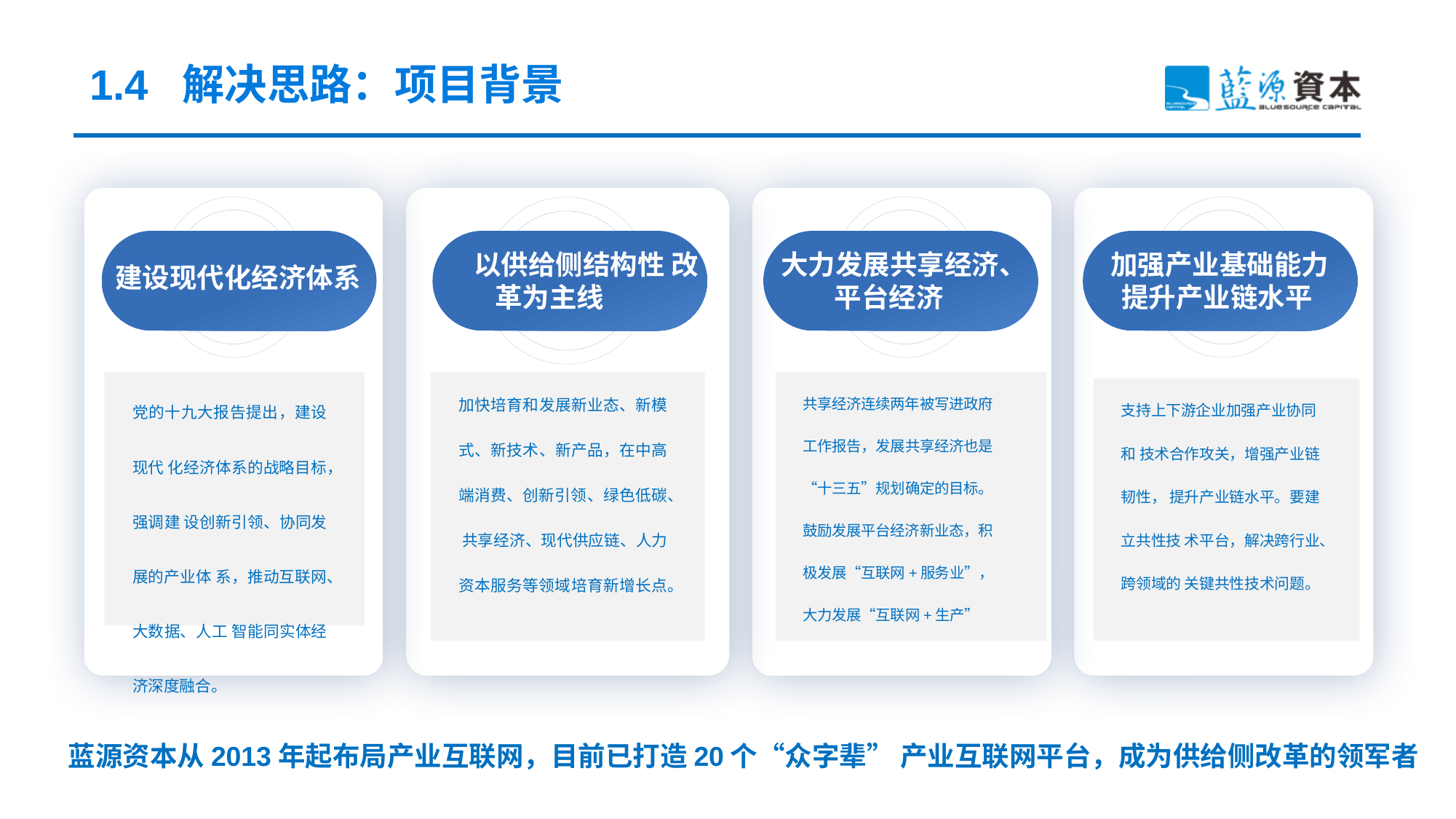

1.4  解决思路：项目背景

党的十九大报告提出，建设现代 化经济体系的战略目标，强调建 设创新引领、协同发展的产业体 系，推动互联网、大数据、人工 智能同实体经济深度融合。

共享经济连续两年被写进政府 工作报告，发展共享经济也是  “十三五”规划确定的目标。 鼓励发展平台经济新业态，积 极发展“互联网+服务业”，  大力发展“互联网+生产”

支持上下游企业加强产业协同和 技术合作攻关，增强产业链韧性， 提升产业链水平。要建立共性技 术平台，解决跨行业、跨领域的 关键共性技术问题。

加快培育和发展新业态、新模 式、新技术、新产品，在中高 端消费、创新引领、绿色低碳、 共享经济、现代供应链、人力 资本服务等领域培育新增长点。
计划与总结
加强产业基础能力 提升产业链水平
以供给侧结构性 改革为主线
大力发展共享经济、 平台经济
建设现代化经济体系
蓝源资本从2013年起布局产业互联网，目前已打造20个“众字辈” 产业互联网平台，成为供给侧改革的领军者